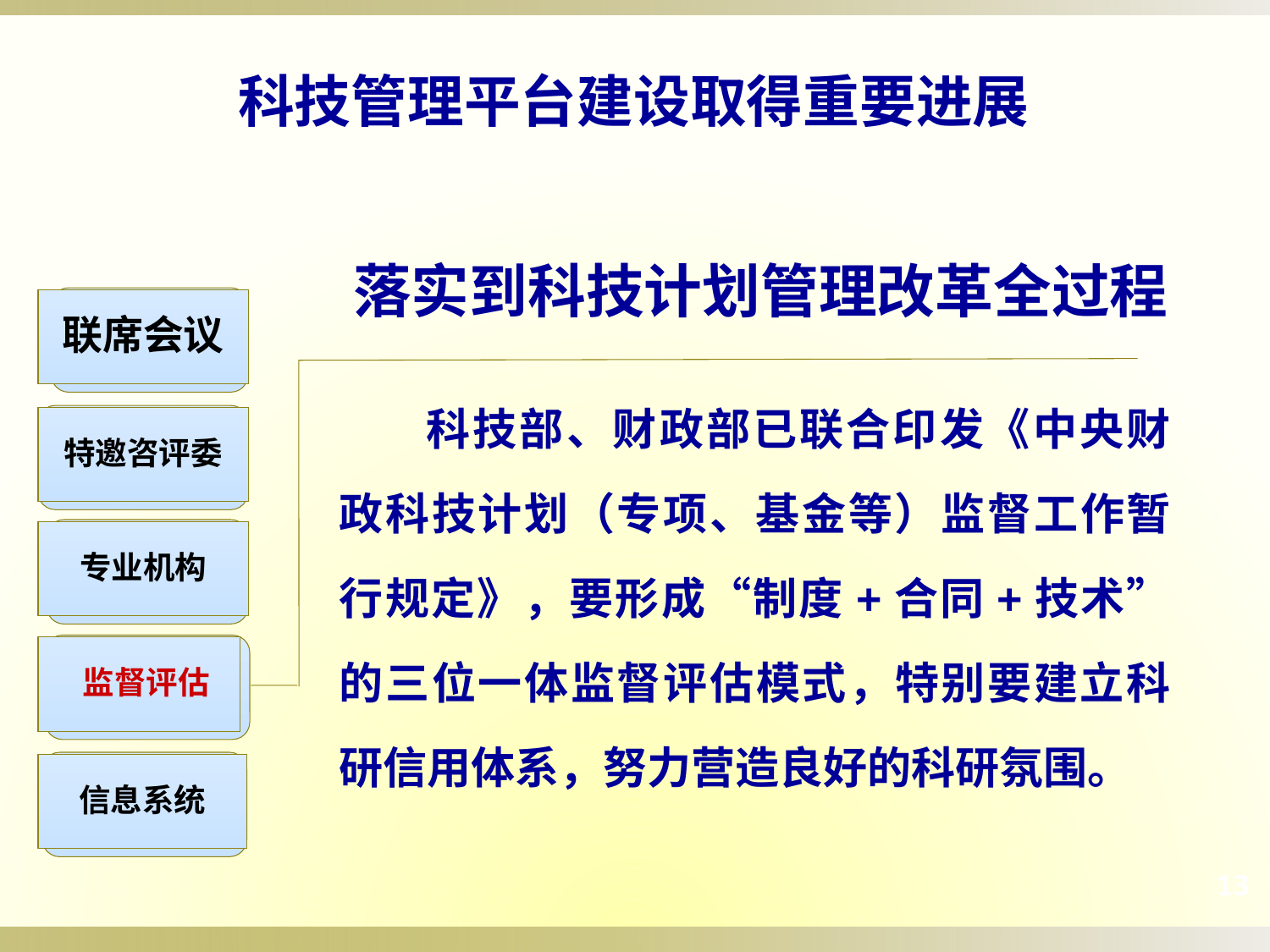

科技管理平台建设取得重要进展
落实到科技计划管理改革全过程

联席会议
科技部、财政部已联合印发《中央财政科技计划（专项、基金等）监督工作暂行规定》，要形成“制度+合同+技术”的三位一体监督评估模式，特别要建立科研信用体系，努力营造良好的科研氛围。

特邀咨评委

专业机构

 监督评估

信息系统
13